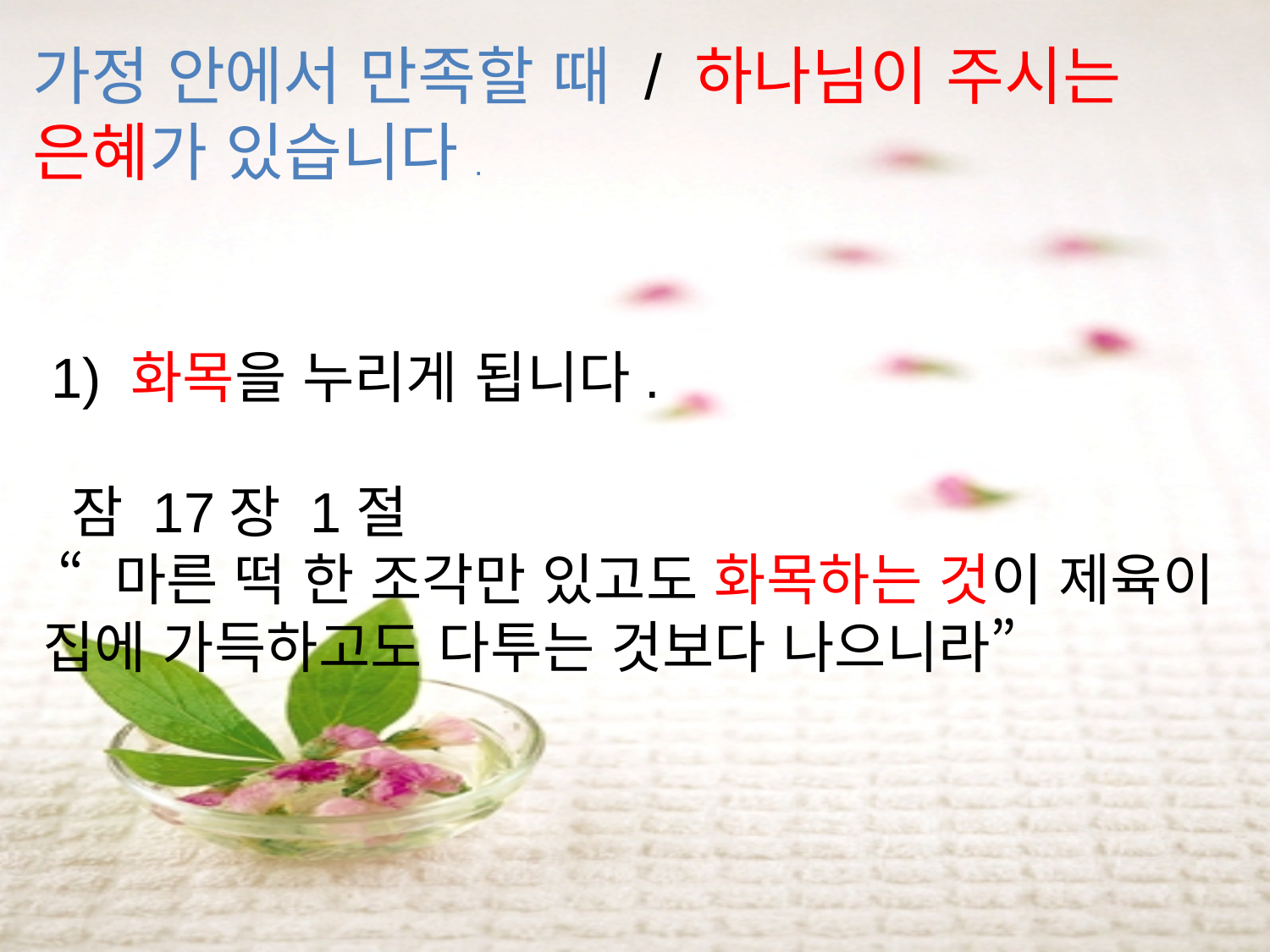

가정 안에서 만족할 때 / 하나님이 주시는 은혜가 있습니다.
 1) 화목을 누리게 됩니다.

 잠 17장 1절
 “ 마른 떡 한 조각만 있고도 화목하는 것이 제육이 집에 가득하고도 다투는 것보다 나으니라”